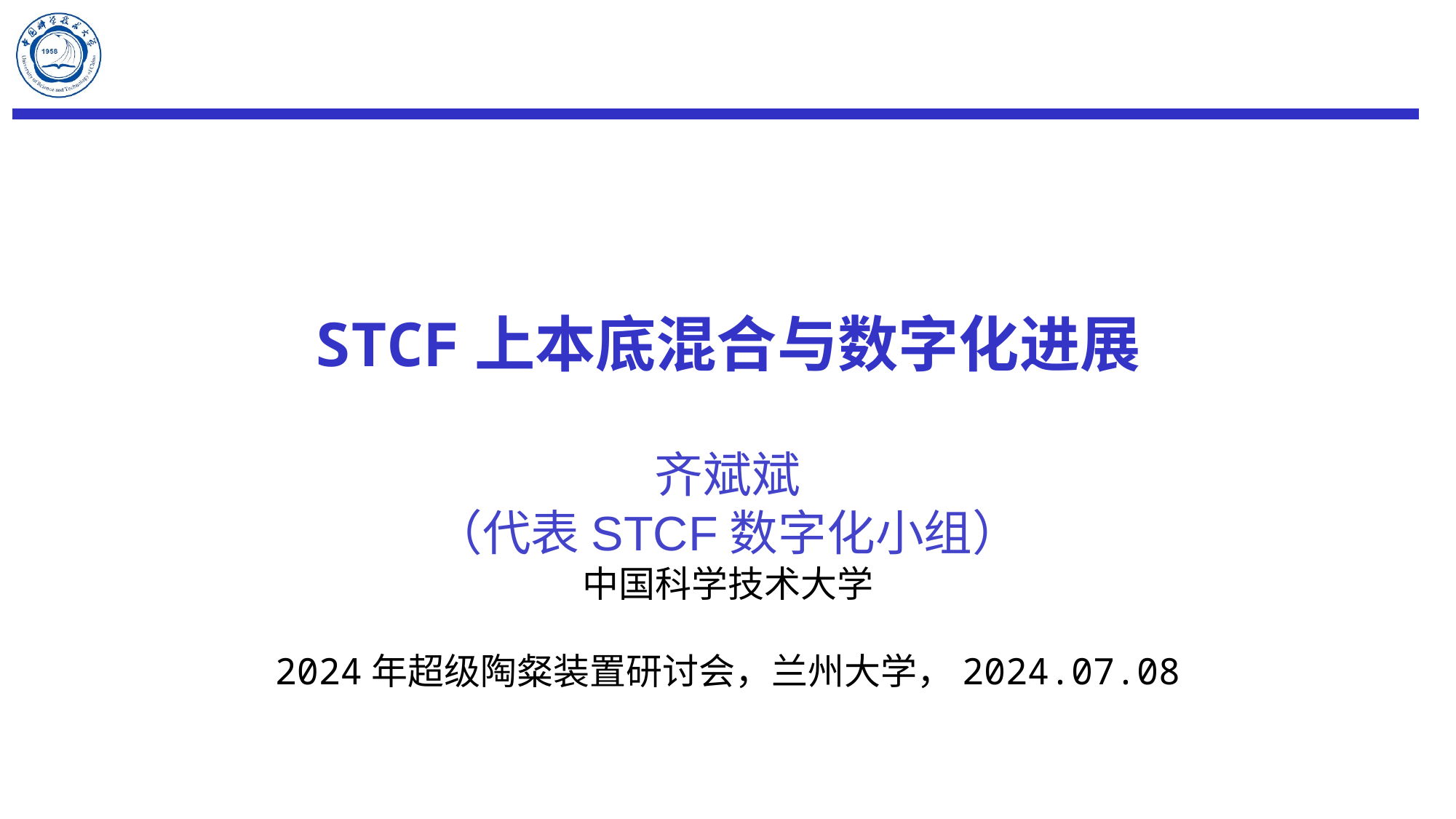

# STCF上本底混合与数字化进展
齐斌斌
（代表STCF数字化小组）
中国科学技术大学

2024年超级陶粲装置研讨会，兰州大学，2024.07.08